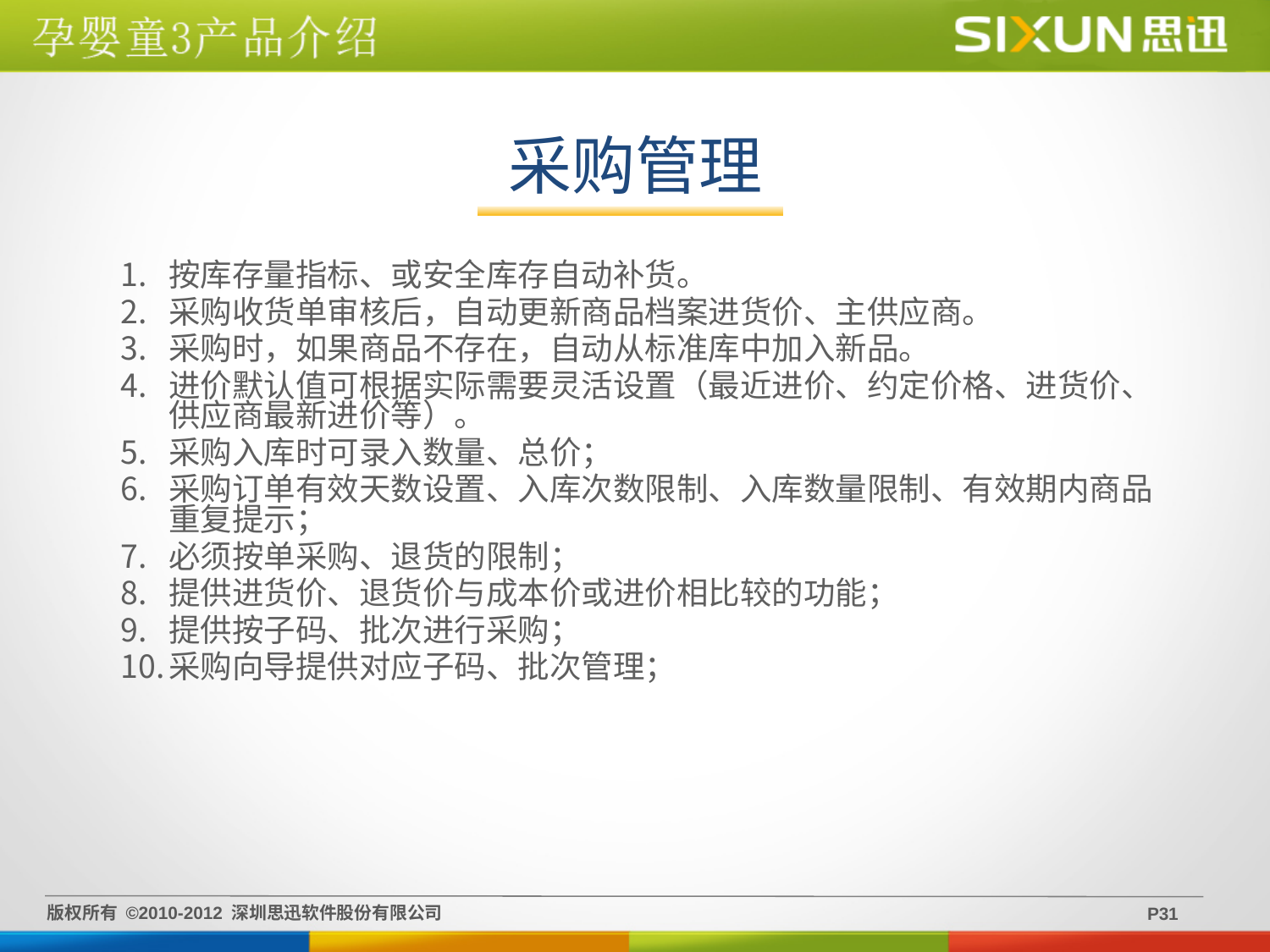

采购管理

按库存量指标、或安全库存自动补货。
采购收货单审核后，自动更新商品档案进货价、主供应商。
采购时，如果商品不存在，自动从标准库中加入新品。
进价默认值可根据实际需要灵活设置（最近进价、约定价格、进货价、供应商最新进价等）。
采购入库时可录入数量、总价；
采购订单有效天数设置、入库次数限制、入库数量限制、有效期内商品重复提示；
必须按单采购、退货的限制；
提供进货价、退货价与成本价或进价相比较的功能；
提供按子码、批次进行采购；
采购向导提供对应子码、批次管理；